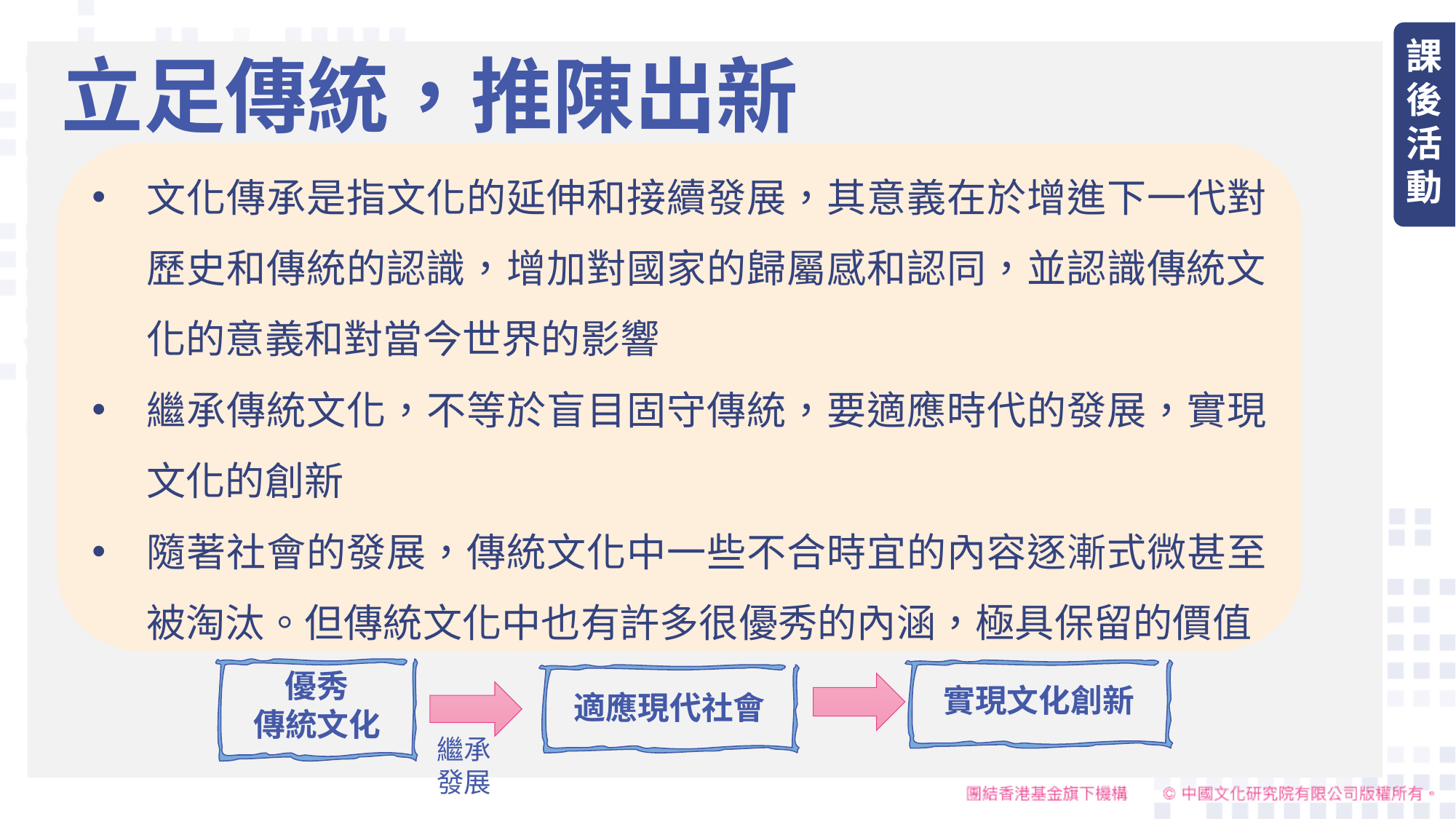

課後活動
立足傳統，推陳出新

文化傳承是指文化的延伸和接續發展，其意義在於增進下一代對歷史和傳統的認識，增加對國家的歸屬感和認同，並認識傳統文化的意義和對當今世界的影響
繼承傳統文化，不等於盲目固守傳統，要適應時代的發展，實現文化的創新
隨著社會的發展，傳統文化中一些不合時宜的內容逐漸式微甚至被淘汰。但傳統文化中也有許多很優秀的內涵，極具保留的價值

優秀
傳統文化

實現文化創新

適應現代社會
繼承
發展